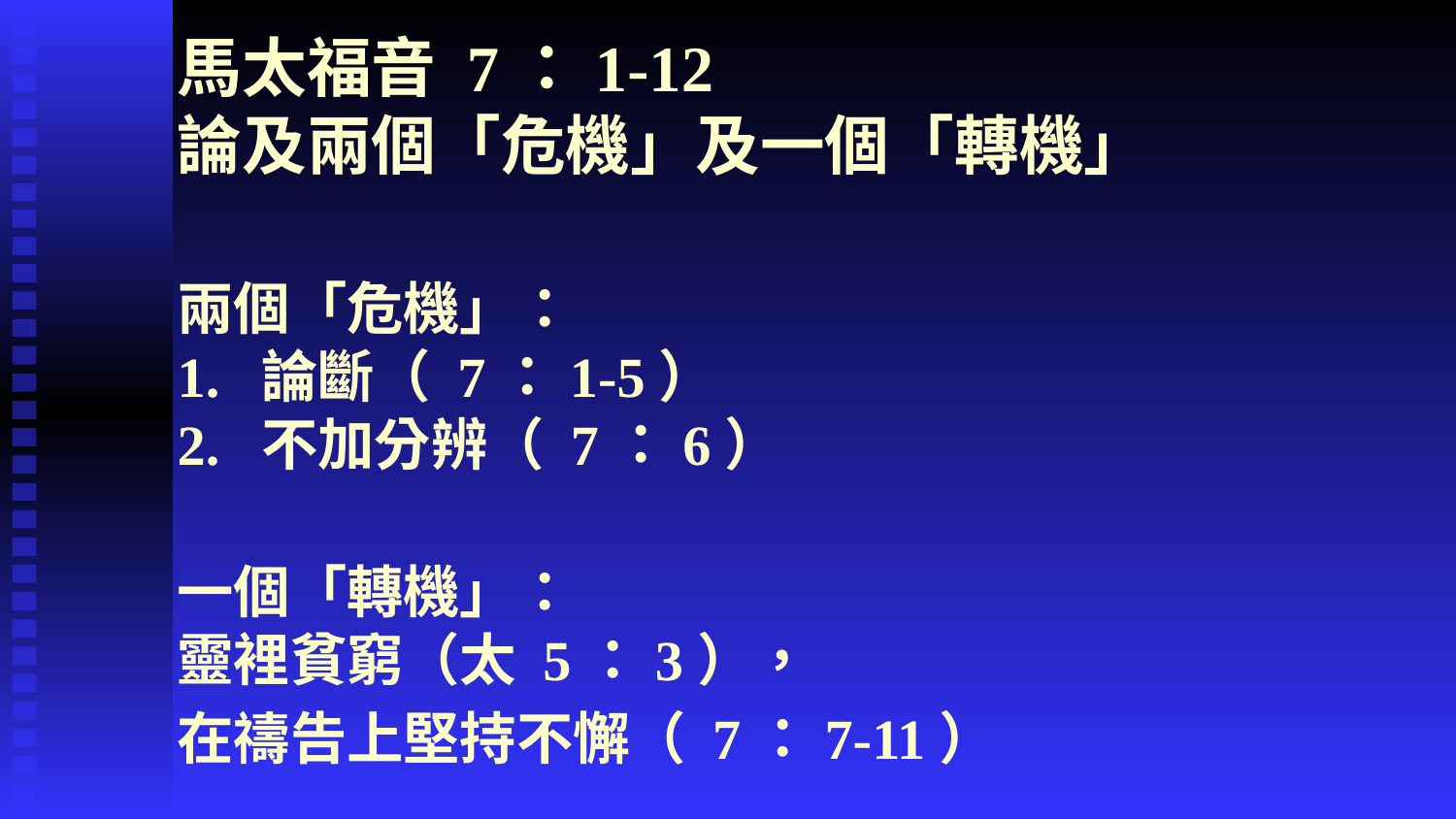

馬太福音 7：1-12
	論及兩個「危機」及一個「轉機」

   	兩個「危機」：
   	1.  論斷（ 7：1-5）
   	2.  不加分辨（ 7：6）
   	一個「轉機」：
   	靈裡貧窮（太 5：3），
	在禱告上堅持不懈（ 7：7-11）